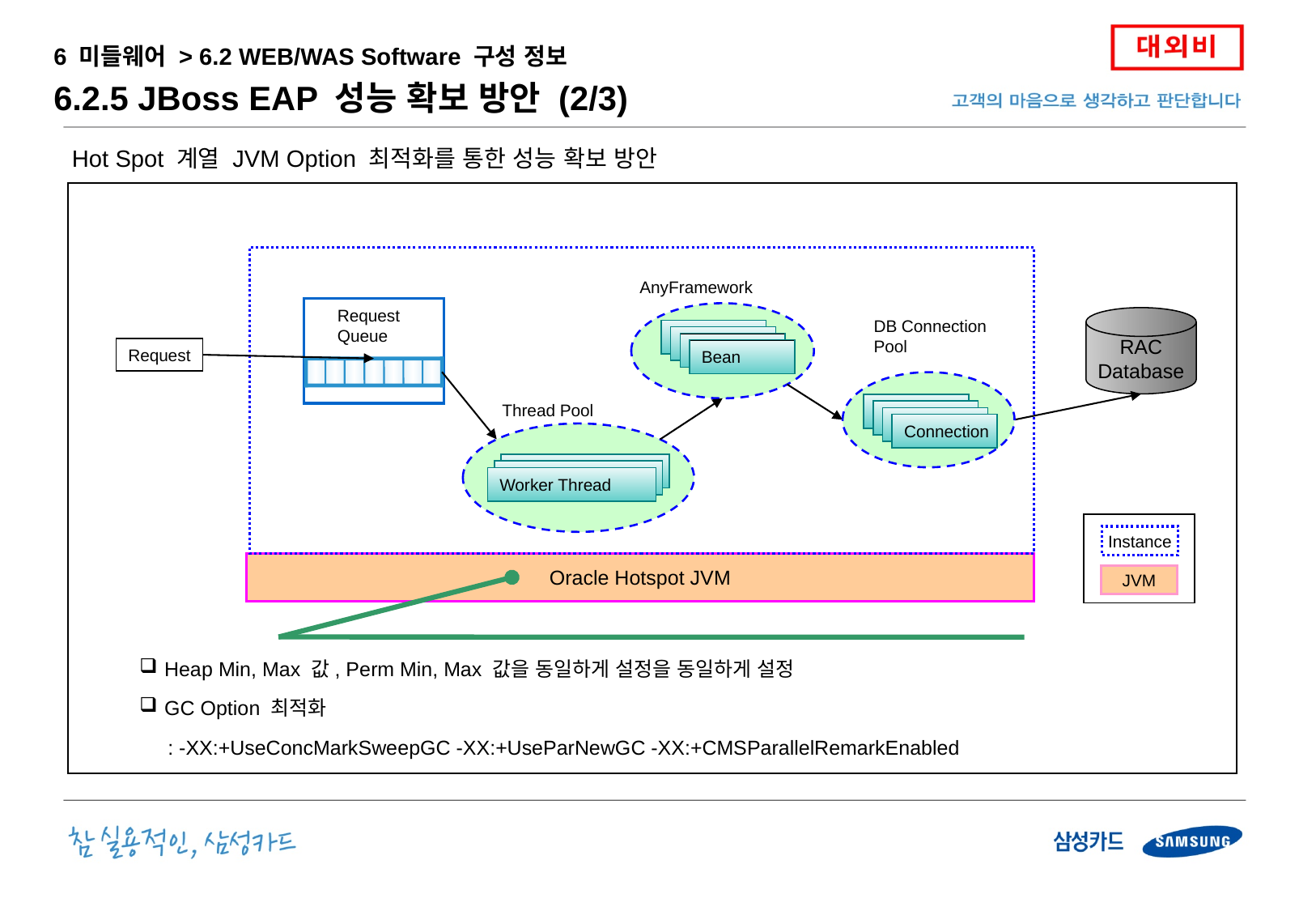

6 미들웨어 > 6.2 WEB/WAS Software 구성 정보
6.2.5 JBoss EAP 성능 확보 방안 (2/3)

Hot Spot 계열 JVM Option 최적화를 통한 성능 확보 방안

AnyFramework

Request
Queue

RAC
Database
DB Connection
Pool
Connection
Connection
Connection

Request
Bean

Thread Pool
Connection

Connection
Connection

Connection

Execute Thread
Execute Thread
Worker Thread

Instance
Oracle Hotspot JVM
JVM

Heap Min, Max 값, Perm Min, Max 값을 동일하게 설정을 동일하게 설정
GC Option 최적화
     : -XX:+UseConcMarkSweepGC -XX:+UseParNewGC -XX:+CMSParallelRemarkEnabled